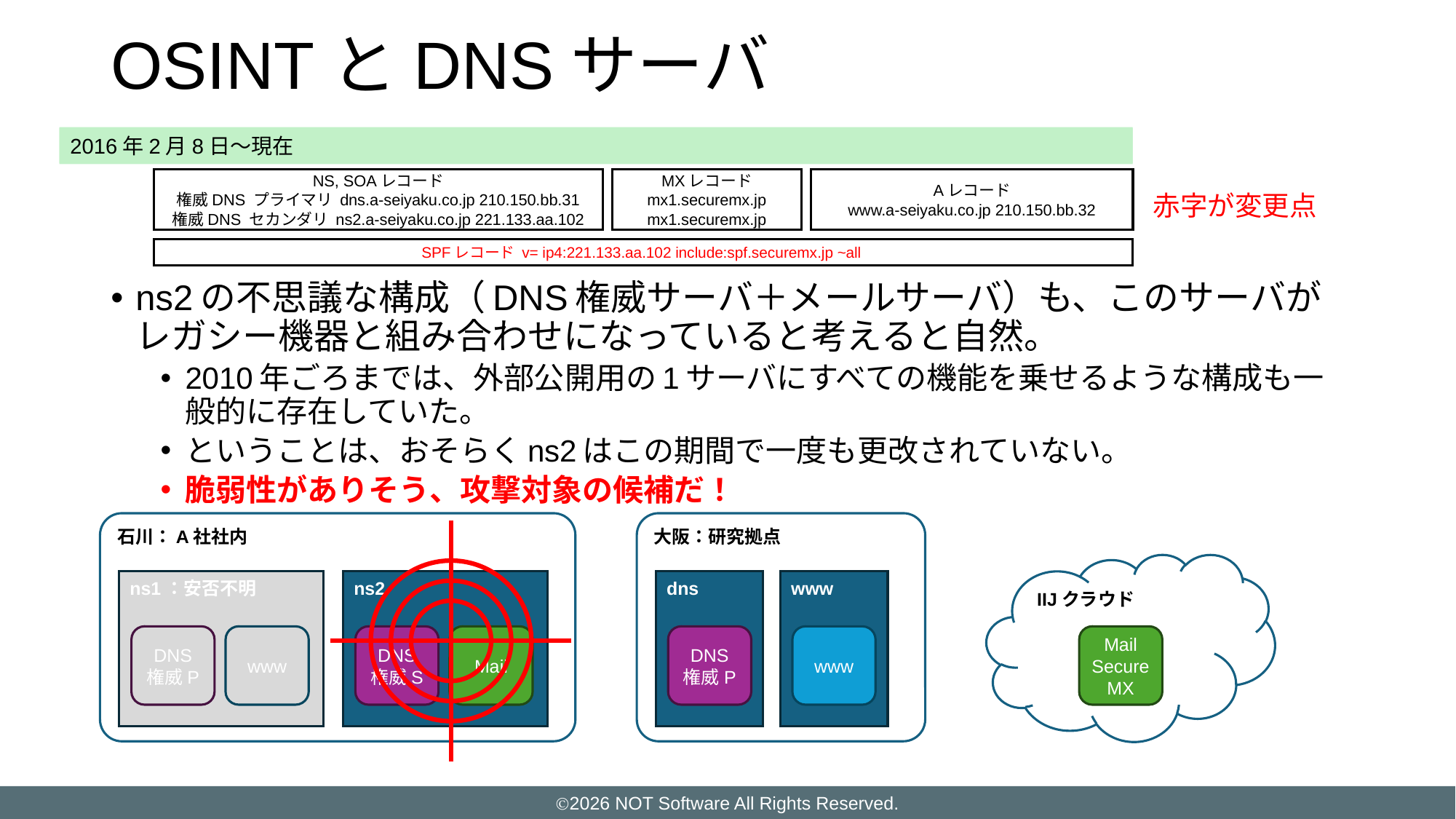

# OSINTとDNSサーバ
2016年2月8日～現在
2016年2月8日～現在
NS, SOAレコード
権威DNS プライマリ dns.a-seiyaku.co.jp 210.150.bb.31
権威DNS セカンダリ ns2.a-seiyaku.co.jp 221.133.aa.102
MXレコード
mx1.securemx.jp
mx1.securemx.jp
Aレコード
www.a-seiyaku.co.jp 210.150.bb.32
赤字が変更点
SPFレコード v= ip4:221.133.aa.102 include:spf.securemx.jp ~all
ns2の不思議な構成（DNS権威サーバ＋メールサーバ）も、このサーバがレガシー機器と組み合わせになっていると考えると自然。
2010年ごろまでは、外部公開用の1サーバにすべての機能を乗せるような構成も一般的に存在していた。
ということは、おそらくns2はこの期間で一度も更改されていない。
脆弱性がありそう、攻撃対象の候補だ！
石川：A社社内
大阪：研究拠点

IIJクラウド
ns1：安否不明
ns2
dns
www
DNS
権威P
www
DNS
権威S
Mail
DNS
権威P
www
Mail
Secure
MX